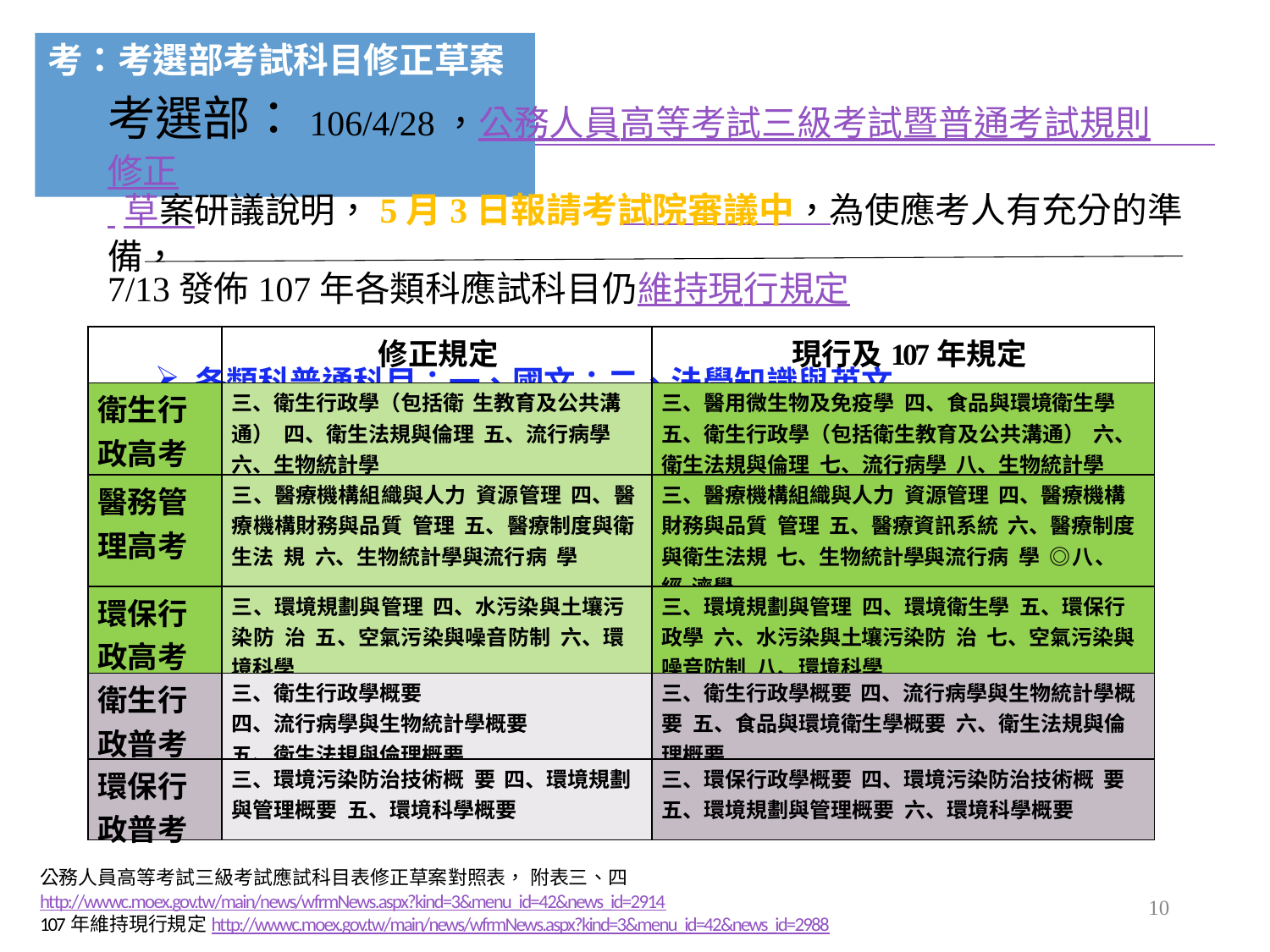

# 考：考選部考試科目修正草案
考選部：106/4/28，公務人員高等考試三級考試暨普通考試規則修正
 草案研議說明，5月3日報請考試院審議中，為使應考人有充分的準備，
7/13發佈107年各類科應試科目仍維持現行規定

各類科普通科目：一、國文；二、法學知識與英文

|  | 修正規定 | 現行及107年規定 |
| --- | --- | --- |
| 衛生行 政高考 | 三、衛生行政學（包括衛 生教育及公共溝 通） 四、衛生法規與倫理 五、流行病學 六、生物統計學 | 三、醫用微生物及免疫學 四、食品與環境衛生學 五、衛生行政學（包括衛生教育及公共溝通） 六、 衛生法規與倫理 七、流行病學 八、生物統計學 |
| 醫務管 理高考 | 三、醫療機構組織與人力 資源管理 四、醫 療機構財務與品質 管理 五、醫療制度與衛 生法 規 六、生物統計學與流行病 學 | 三、醫療機構組織與人力 資源管理 四、醫療機構 財務與品質 管理 五、醫療資訊系統 六、醫療制度 與衛生法規 七、生物統計學與流行病 學 ◎八、經 濟學 |
| 環保行 政高考 | 三、環境規劃與管理 四、水污染與土壤污 染防 治 五、空氣污染與噪音防制 六、環 境科學 | 三、環境規劃與管理 四、環境衛生學 五、環保行 政學 六、水污染與土壤污染防 治 七、空氣污染與 噪音防制 八、環境科學 |
| 衛生行 政普考 | 三、衛生行政學概要 四、流行病學與生物統計學概要 五、衛生法規與倫理概要 | 三、衛生行政學概要 四、流行病學與生物統計學概 要 五、食品與環境衛生學概要 六、衛生法規與倫 理概要 |
| 環保行 政普考 | 三、環境污染防治技術概 要 四、環境規劃 與管理概要 五、環境科學概要 | 三、環保行政學概要 四、環境污染防治技術概 要 五、環境規劃與管理概要 六、環境科學概要 |
公務人員高等考試三級考試應試科目表修正草案對照表， 附表三、四
http://wwwc.moex.gov.tw/main/news/wfrmNews.aspx?kind=3&menu_id=42&news_id=2914
107年維持現行規定http://wwwc.moex.gov.tw/main/news/wfrmNews.aspx?kind=3&menu_id=42&news_id=2988
10